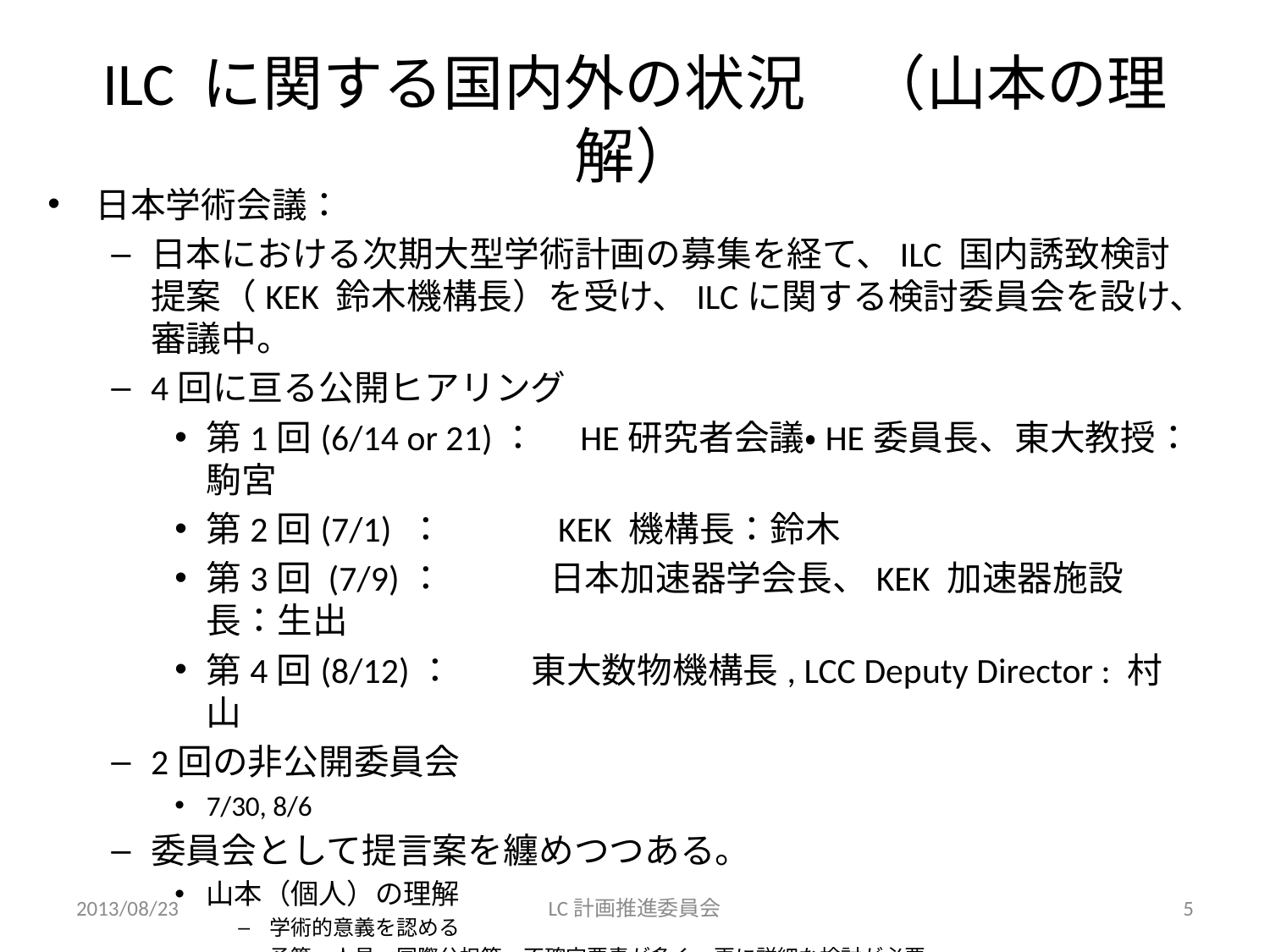

# ILC に関する国内外の状況　（山本の理解）
日本学術会議：
日本における次期大型学術計画の募集を経て、ILC 国内誘致検討提案（KEK 鈴木機構長）を受け、ILCに関する検討委員会を設け、審議中。
4回に亘る公開ヒアリング
第1回(6/14 or 21)：　HE研究者会議・HE委員長、東大教授：駒宮
第2回(7/1) ：　　　KEK 機構長：鈴木
第3回 (7/9)：　　　日本加速器学会長、KEK 加速器施設長：生出
第4回(8/12)：	　　東大数物機構長, LCC Deputy Director : 村山
2回の非公開委員会
7/30, 8/6
委員会として提言案を纏めつつある。
山本（個人）の理解
学術的意義を認める
予算、人員、国際分担等、不確定要素が多く、更に詳細な検討が必要
2~3年かけ、国が関与して、詳細な検討が必要。
8/29 に委員会として最終案を纏める

2013/08/23
LC計画推進委員会
5